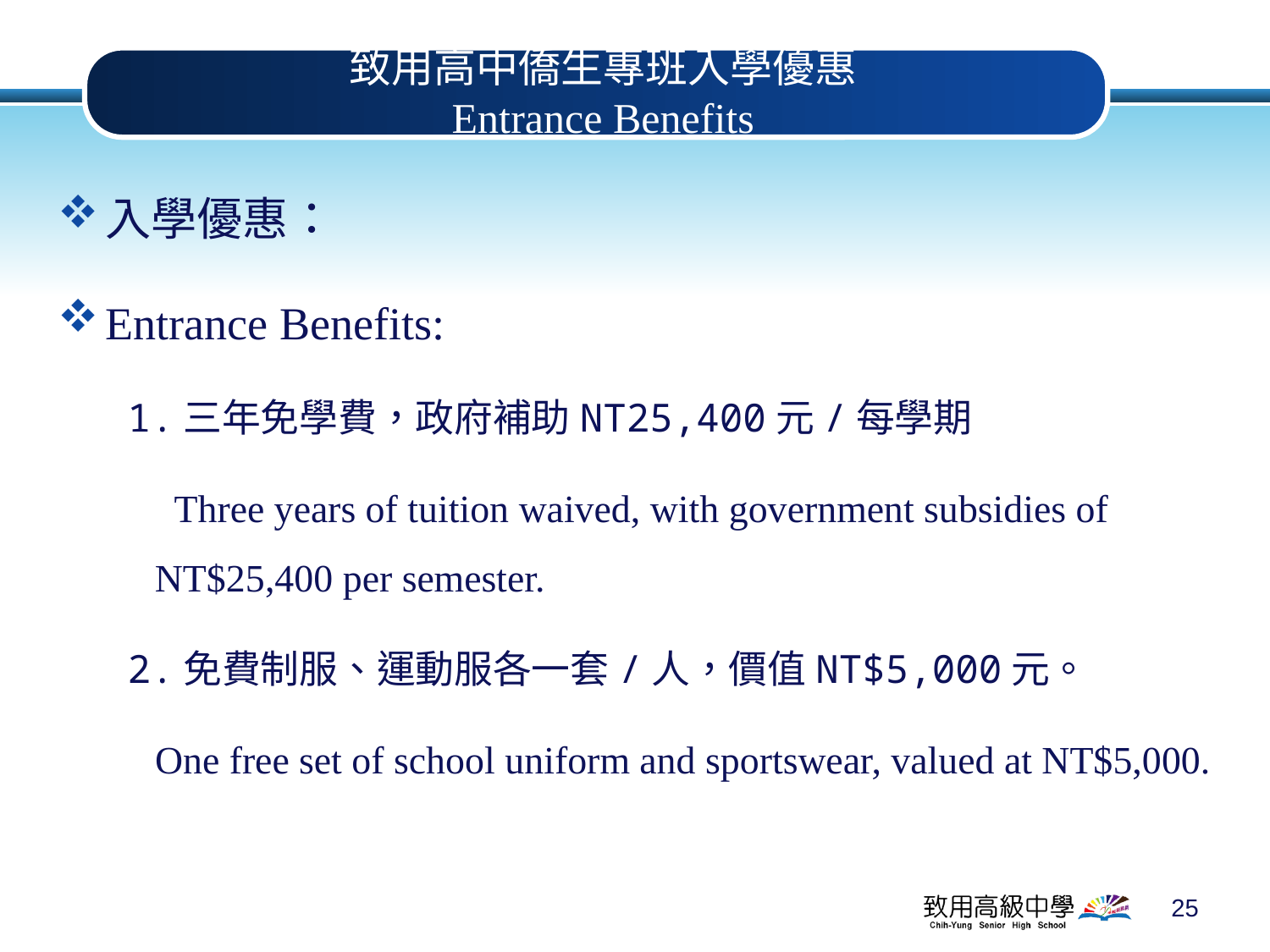

# 致用高中僑生專班入學優惠 Entrance Benefits
入學優惠：
Entrance Benefits:
   1.三年免學費，政府補助NT25,400元/每學期
     Three years of tuition waived, with government subsidies of
          NT$25,400 per semester.
   2.免費制服、運動服各一套/人，價值NT$5,000元。
          One free set of school uniform and sportswear, valued at NT$5,000.

25